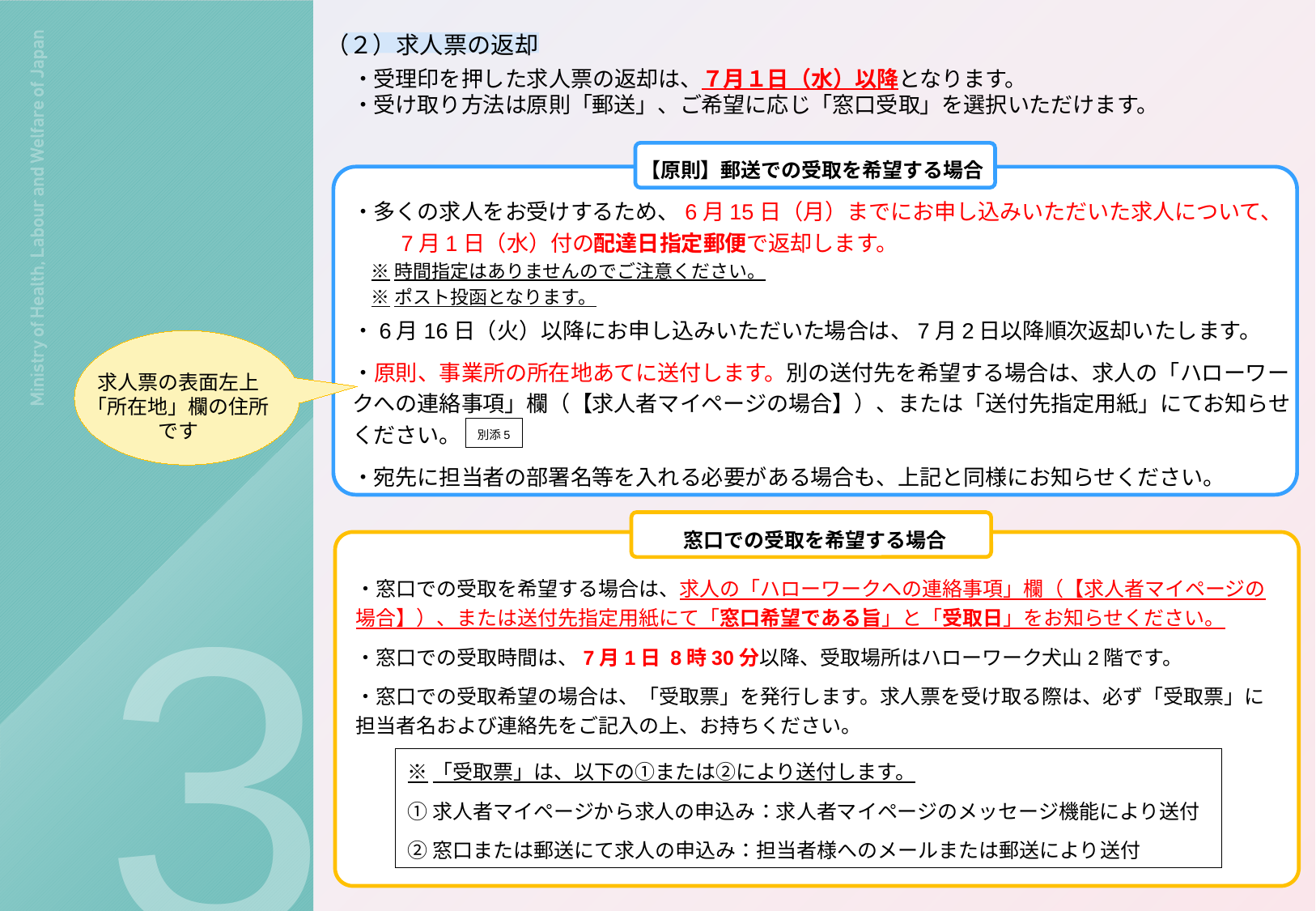

（２）求人票の返却
・受理印を押した求人票の返却は、７月１日（水）以降となります。
・受け取り方法は原則「郵送」、ご希望に応じ「窓口受取」を選択いただけます。

【原則】郵送での受取を希望する場合

・多くの求人をお受けするため、6月15日（月）までにお申し込みいただいた求人について、　　7月1日（水）付の配達日指定郵便で返却します。
※時間指定はありませんのでご注意ください。
※ポスト投函となります。
・6月16日（火）以降にお申し込みいただいた場合は、7月2日以降順次返却いたします。
・原則、事業所の所在地あてに送付します。別の送付先を希望する場合は、求人の「ハローワークへの連絡事項」欄（【求人者マイページの場合】）、または「送付先指定用紙」にてお知らせください。
・宛先に担当者の部署名等を入れる必要がある場合も、上記と同様にお知らせください。

求人票の表面左上「所在地」欄の住所です
別添5

窓口での受取を希望する場合
3

・窓口での受取を希望する場合は、求人の「ハローワークへの連絡事項」欄（【求人者マイページの場合】）、または送付先指定用紙にて「窓口希望である旨」と「受取日」をお知らせください。
・窓口での受取時間は、7月1日 8時30分以降、受取場所はハローワーク犬山2階です。
・窓口での受取希望の場合は、「受取票」を発行します。求人票を受け取る際は、必ず「受取票」に担当者名および連絡先をご記入の上、お持ちください。
※「受取票」は、以下の①または②により送付します。
①求人者マイページから求人の申込み：求人者マイページのメッセージ機能により送付
②窓口または郵送にて求人の申込み：担当者様へのメールまたは郵送により送付